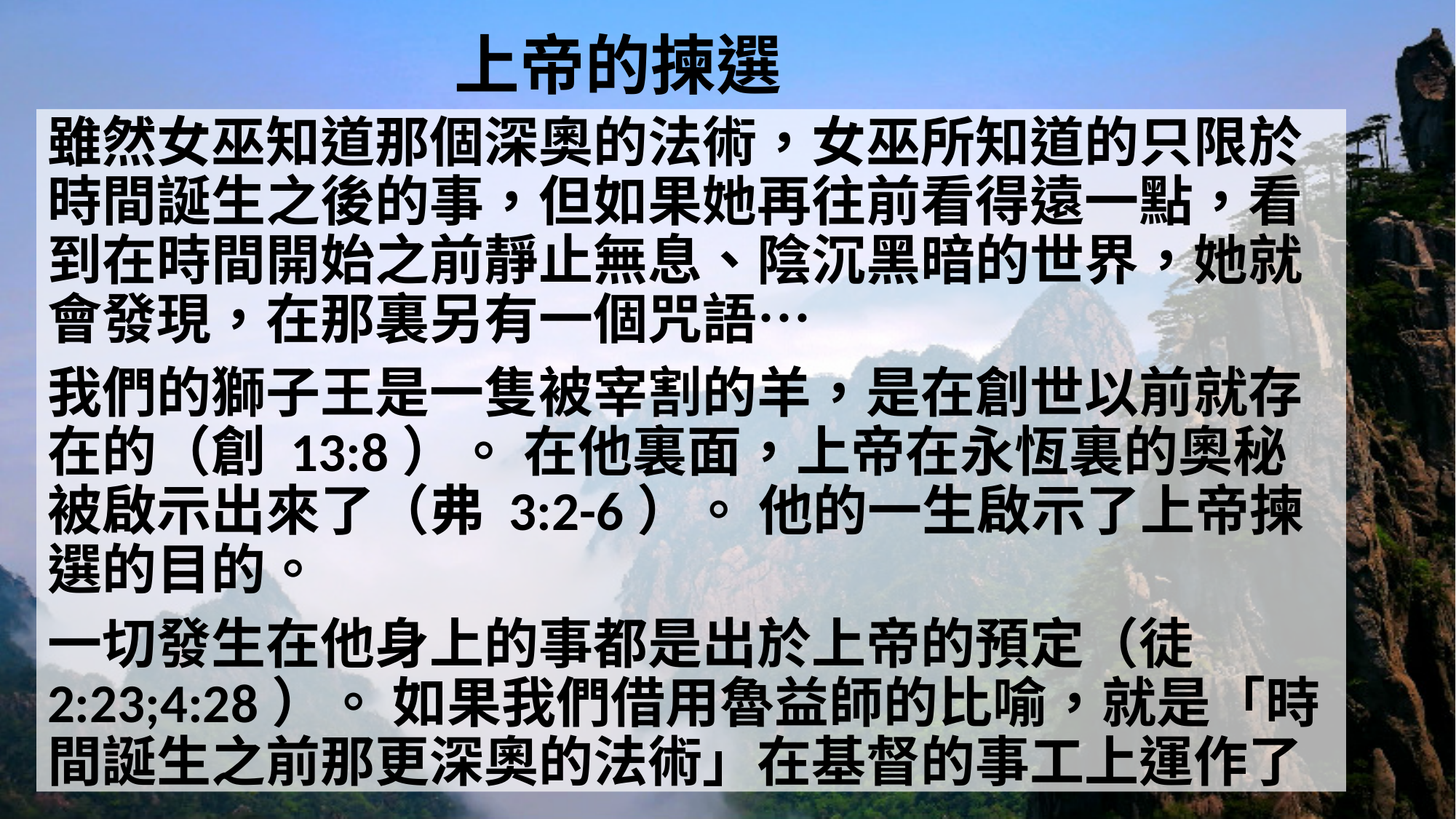

# 上帝的揀選
雖然女巫知道那個深奧的法術，女巫所知道的只限於時間誕生之後的事，但如果她再往前看得遠一點，看到在時間開始之前靜止無息、陰沉黑暗的世界，她就會發現，在那裏另有一個咒語…
我們的獅子王是一隻被宰割的羊，是在創世以前就存在的（創 13:8）。 在他裏面，上帝在永恆裏的奧秘被啟示出來了（弗 3:2-6）。 他的一生啟示了上帝揀選的目的。
一切發生在他身上的事都是出於上帝的預定（徒 2:23;4:28）。 如果我們借用魯益師的比喻，就是「時間誕生之前那更深奧的法術」在基督的事工上運作了